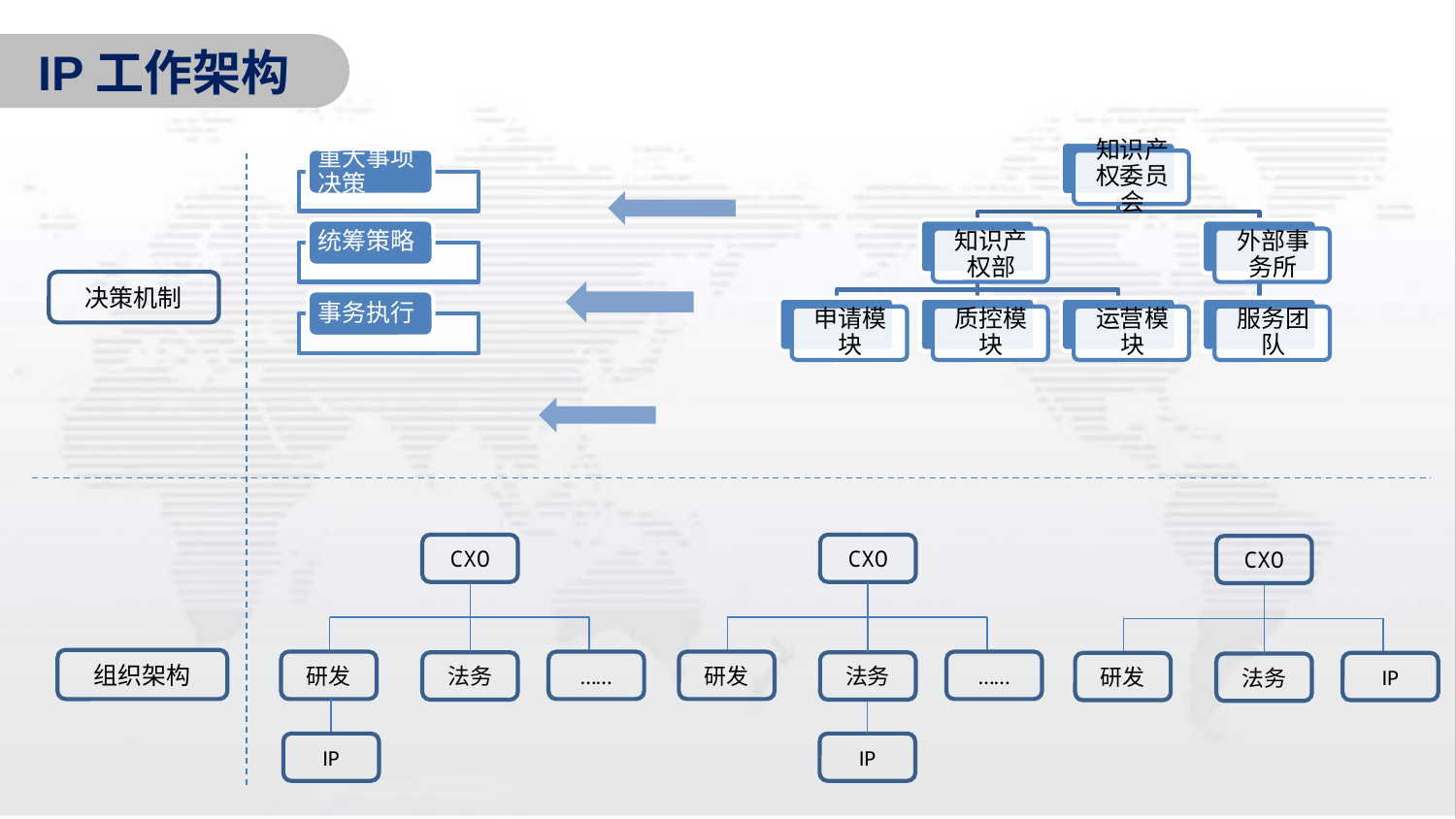

IP工作架构
重大事项决策
统筹策略
事务执行
知识产权委员会
知识产权部
申请模块
质控模块
运营模块
外部事务所
服务团队

决策机制
CXO
研发
……
法务
IP
CXO
研发
……
法务
IP
CXO
研发
IP
法务
组织架构